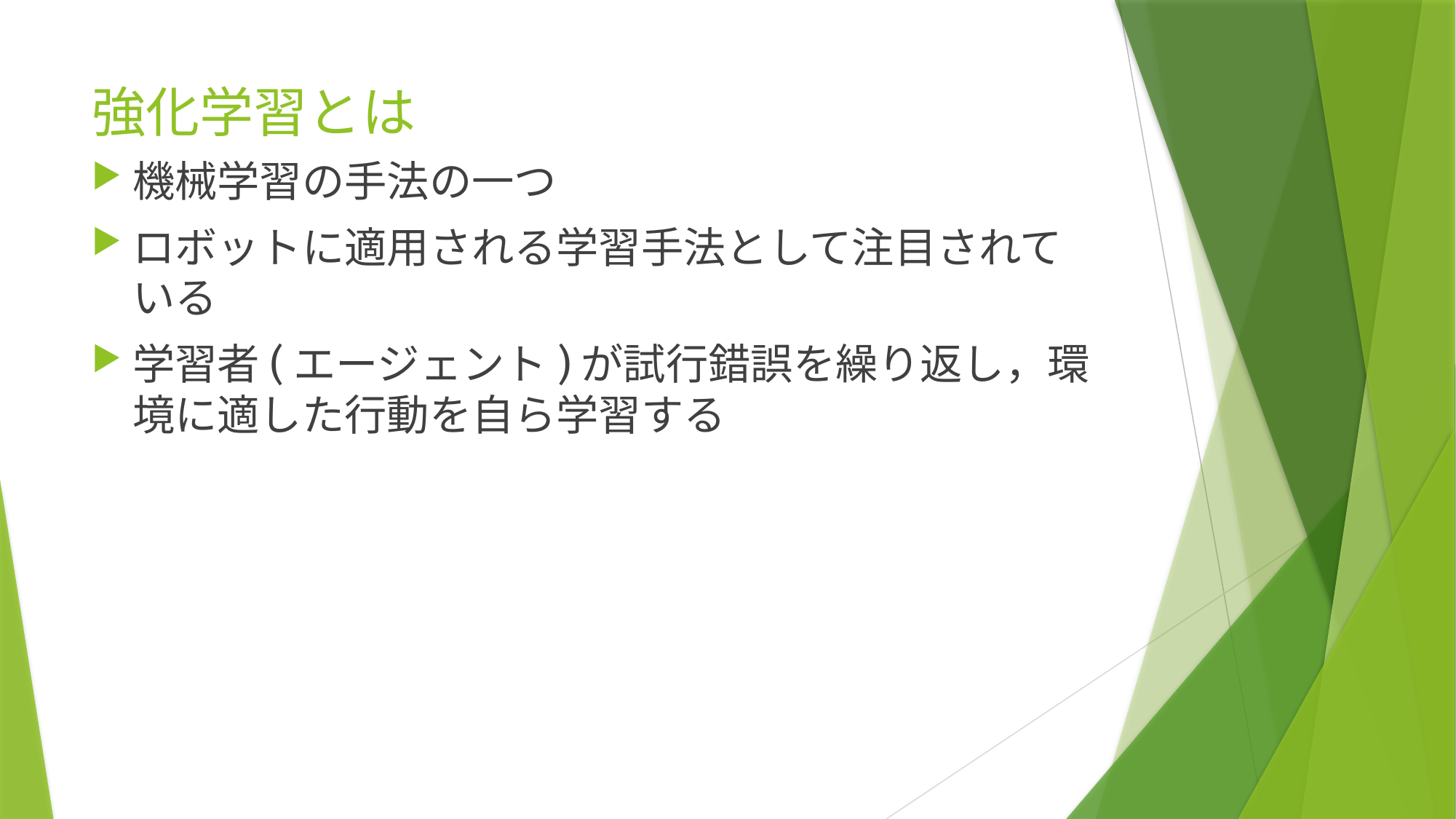

# 強化学習とは
機械学習の手法の一つ
ロボットに適用される学習手法として注目されている
学習者(エージェント)が試行錯誤を繰り返し，環境に適した行動を自ら学習する